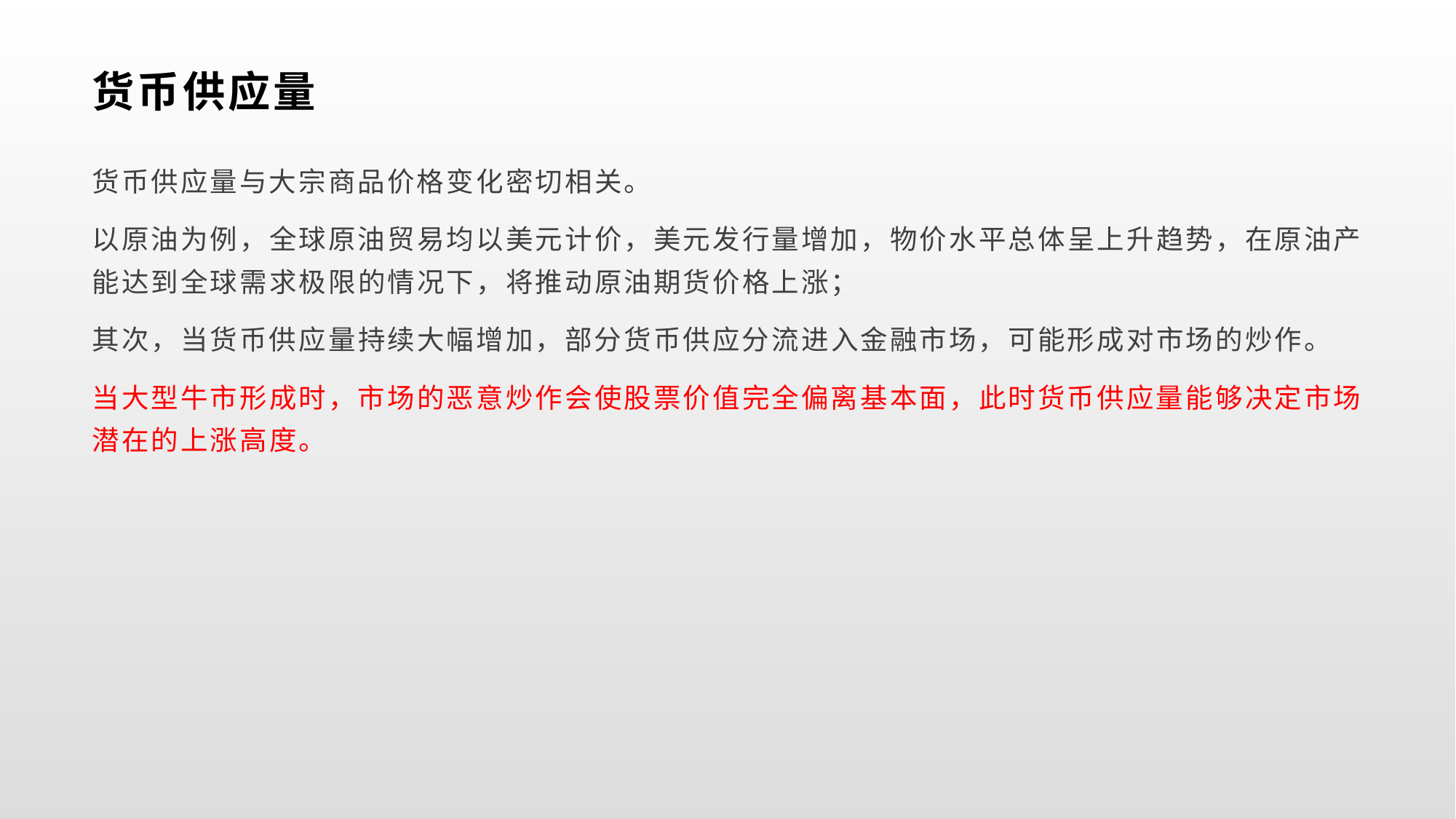

# 货币供应量
货币供应量与大宗商品价格变化密切相关。
以原油为例，全球原油贸易均以美元计价，美元发行量增加，物价水平总体呈上升趋势，在原油产能达到全球需求极限的情况下，将推动原油期货价格上涨；
其次，当货币供应量持续大幅增加，部分货币供应分流进入金融市场，可能形成对市场的炒作。
当大型牛市形成时，市场的恶意炒作会使股票价值完全偏离基本面，此时货币供应量能够决定市场潜在的上涨高度。